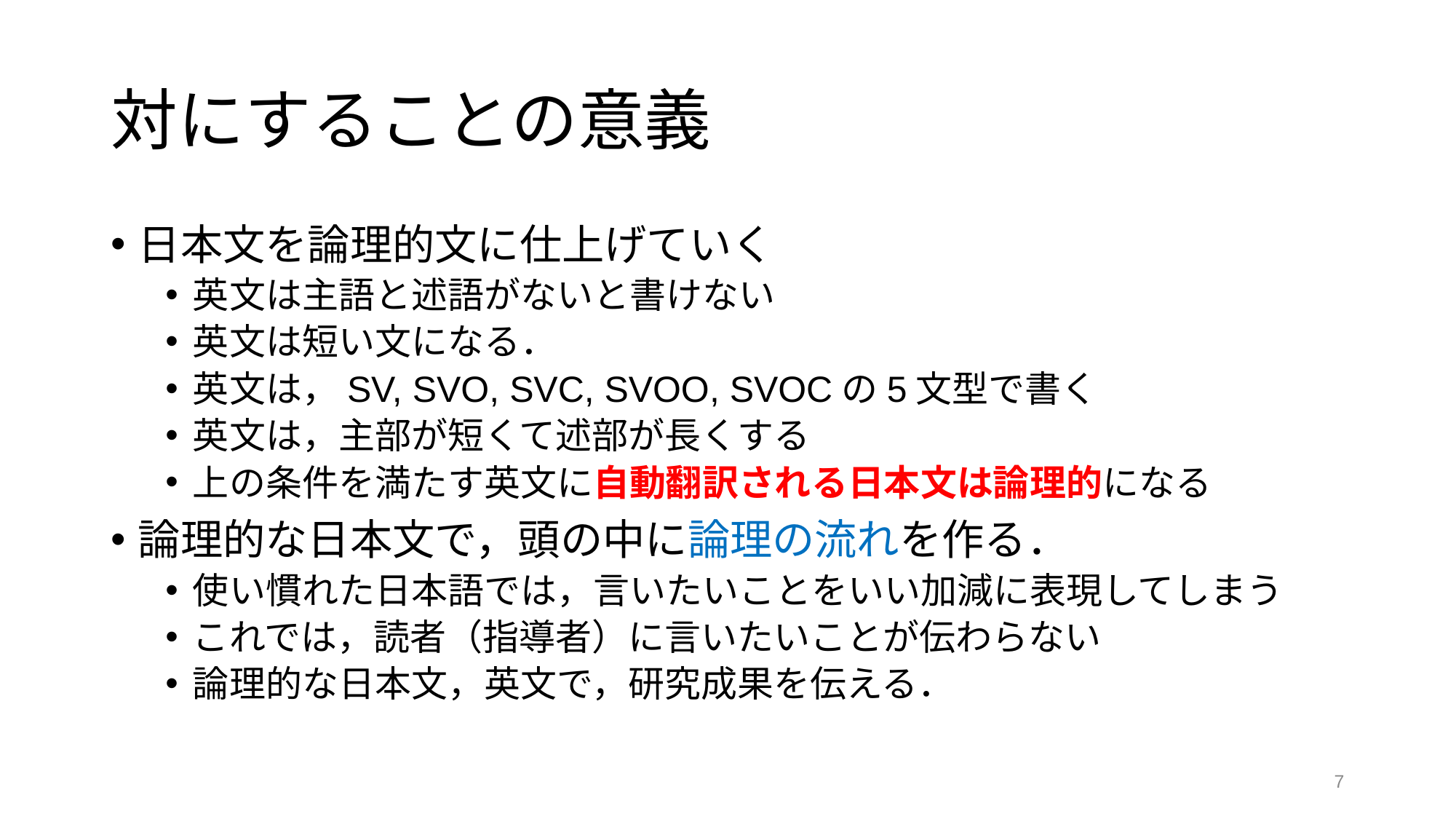

# 対にすることの意義
日本文を論理的文に仕上げていく
英文は主語と述語がないと書けない
英文は短い文になる．
英文は，SV, SVO, SVC, SVOO, SVOCの5文型で書く
英文は，主部が短くて述部が長くする
上の条件を満たす英文に自動翻訳される日本文は論理的になる
論理的な日本文で，頭の中に論理の流れを作る．
使い慣れた日本語では，言いたいことをいい加減に表現してしまう
これでは，読者（指導者）に言いたいことが伝わらない
論理的な日本文，英文で，研究成果を伝える．
7